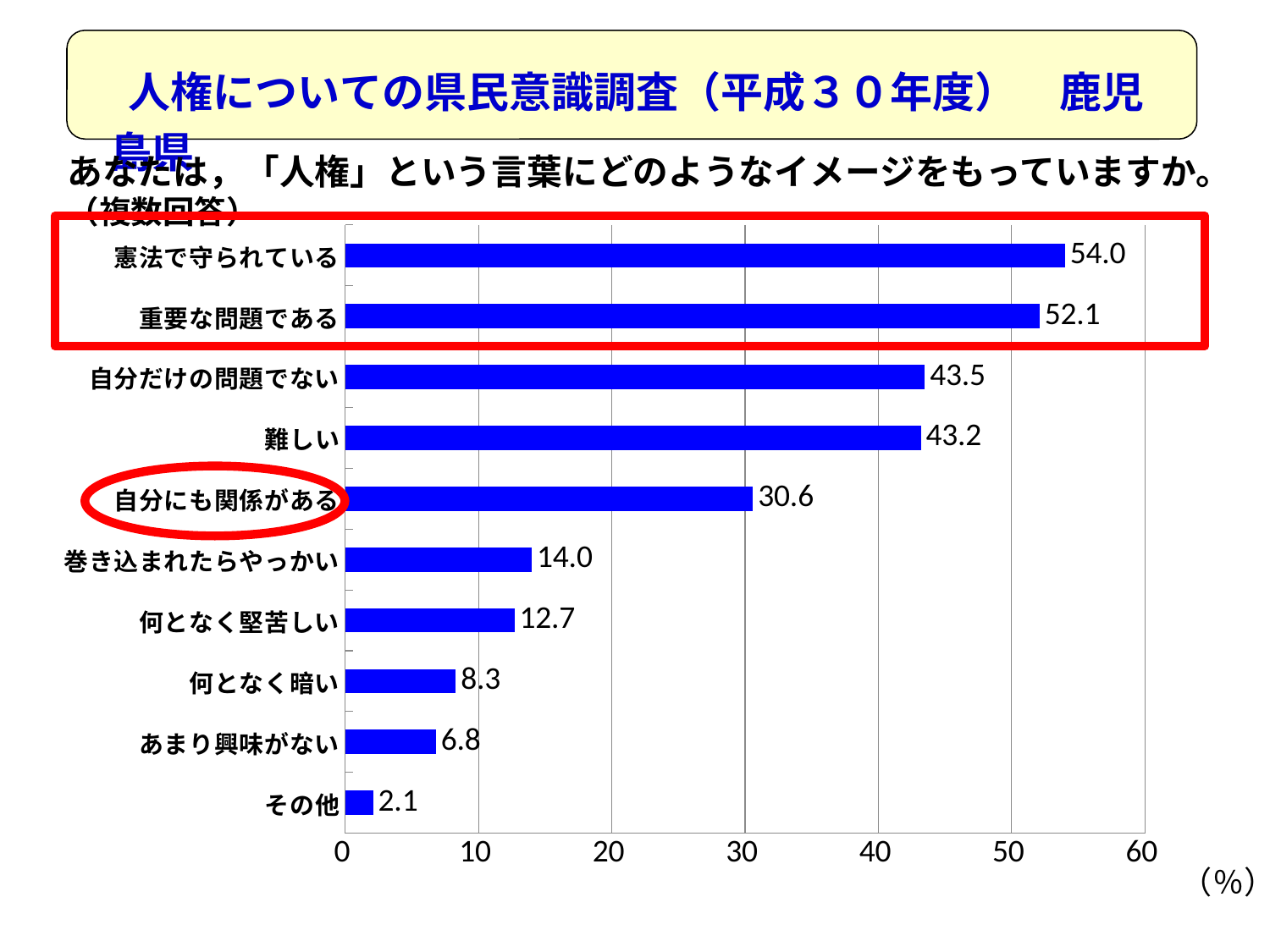

### Chart

| Category |  |
|---|---|
| その他 | 2.1 |
| あまり興味がない | 6.8 |
| 何となく暗い | 8.3 |
| 何となく堅苦しい | 12.7 |
| 巻き込まれたらやっかい | 14.0 |
| 自分にも関係がある | 30.6 |
| 難しい | 43.2 |
| 自分だけの問題でない | 43.5 |
| 重要な問題である | 52.1 |
| 憲法で守られている | 54.0 |
あなたは，「人権」という言葉にどのようなイメージをもっていますか。（複数回答）